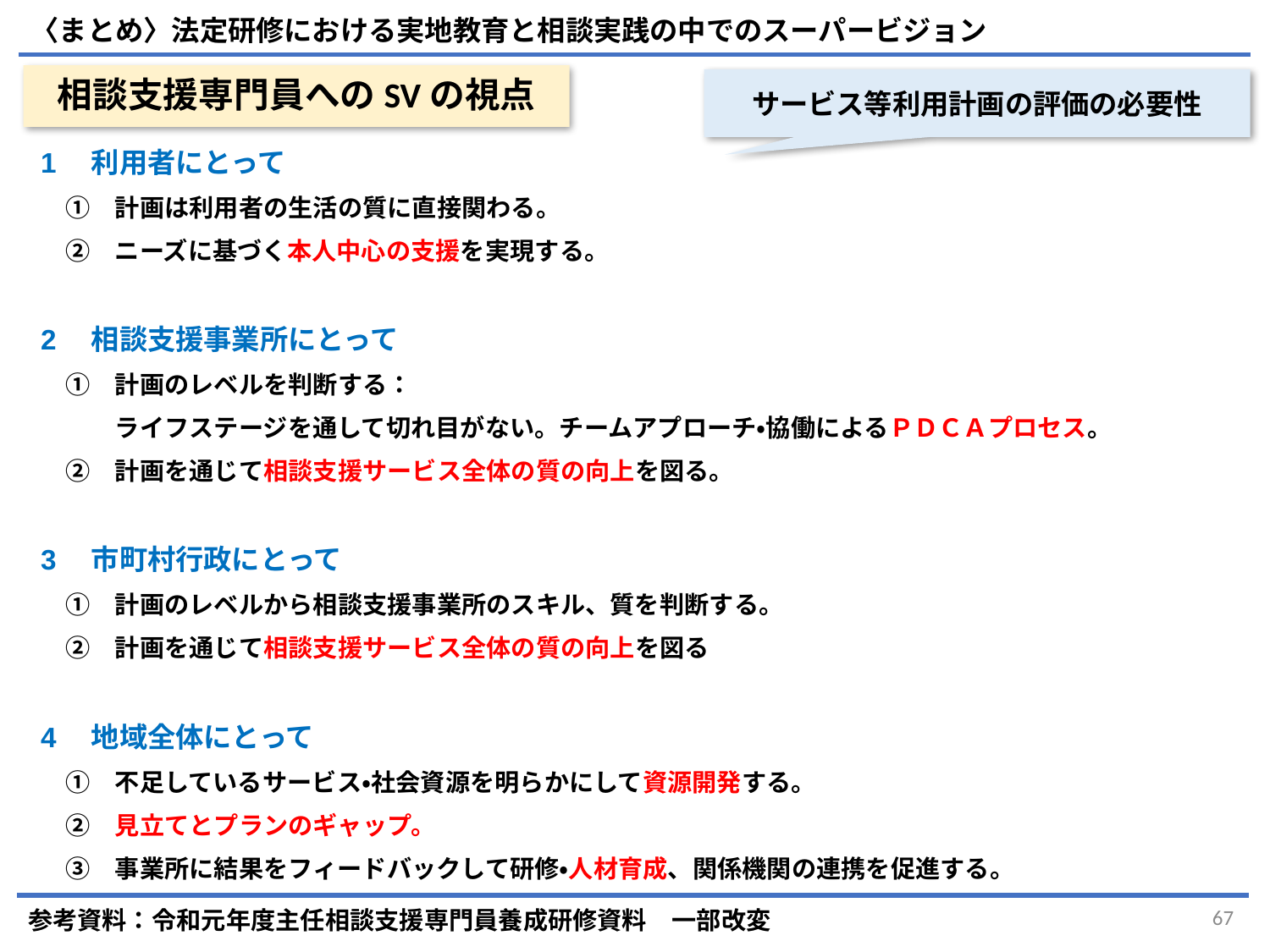

〈まとめ〉法定研修における実地教育と相談実践の中でのスーパービジョン
# 相談支援専門員へのSVの視点
サービス等利用計画の評価の必要性

1　利用者にとって
　①　計画は利用者の生活の質に直接関わる。
　②　ニーズに基づく本人中心の支援を実現する。

2　相談支援事業所にとって
　①　計画のレベルを判断する：
　　　ライフステージを通して切れ目がない。チームアプローチ・協働によるＰＤＣＡプロセス。
　②　計画を通じて相談支援サービス全体の質の向上を図る。

3　市町村行政にとって
　①　計画のレベルから相談支援事業所のスキル、質を判断する。
　②　計画を通じて相談支援サービス全体の質の向上を図る

4　地域全体にとって
　①　不足しているサービス・社会資源を明らかにして資源開発する。
　②　見立てとプランのギャップ。
　③　事業所に結果をフィードバックして研修・人材育成、関係機関の連携を促進する。
参考資料：令和元年度主任相談支援専門員養成研修資料　一部改変
67